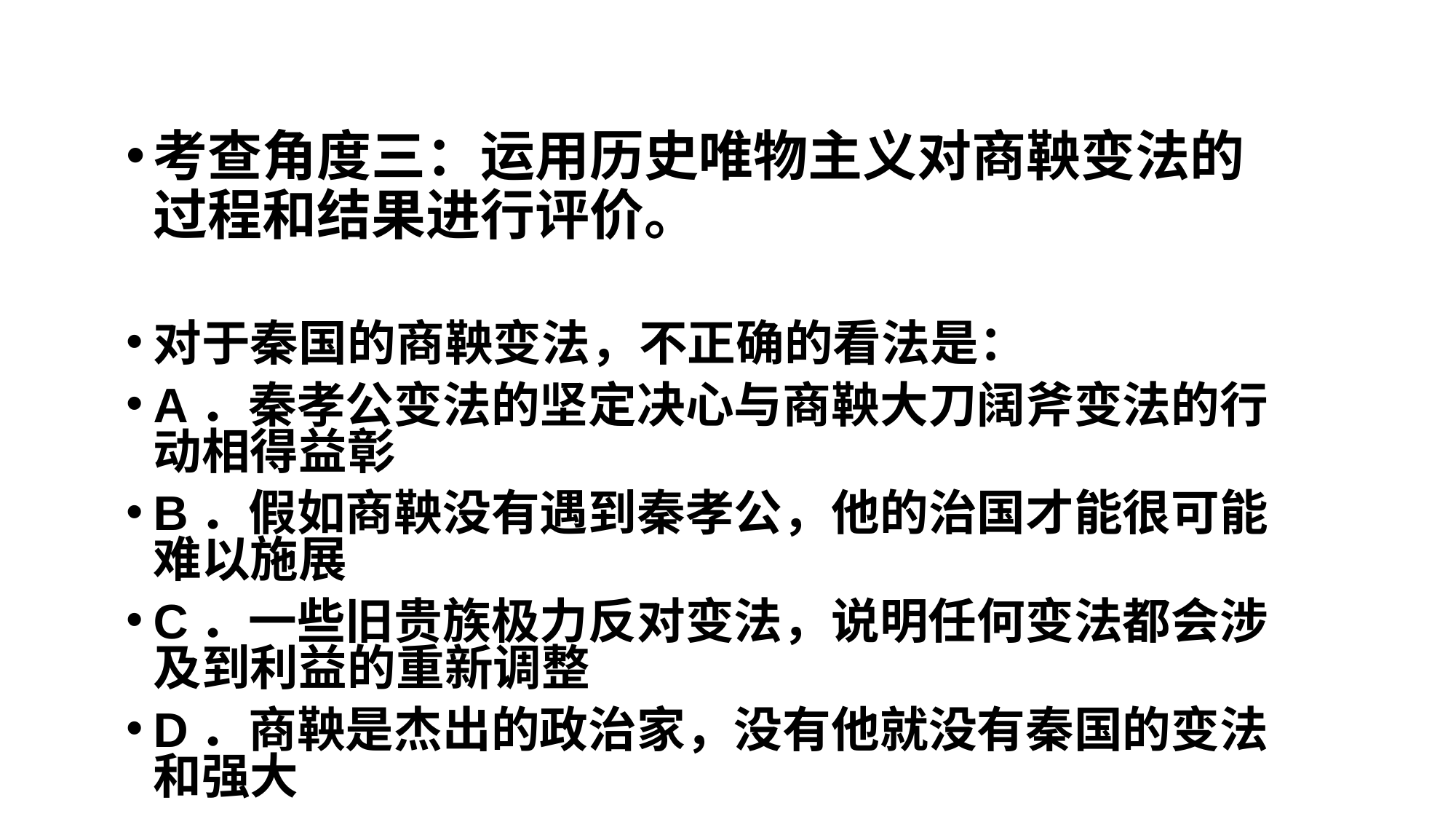

考查角度三：运用历史唯物主义对商鞅变法的过程和结果进行评价。

对于秦国的商鞅变法，不正确的看法是：
A．秦孝公变法的坚定决心与商鞅大刀阔斧变法的行动相得益彰
B．假如商鞅没有遇到秦孝公，他的治国才能很可能难以施展
C．一些旧贵族极力反对变法，说明任何变法都会涉及到利益的重新调整
D．商鞅是杰出的政治家，没有他就没有秦国的变法和强大